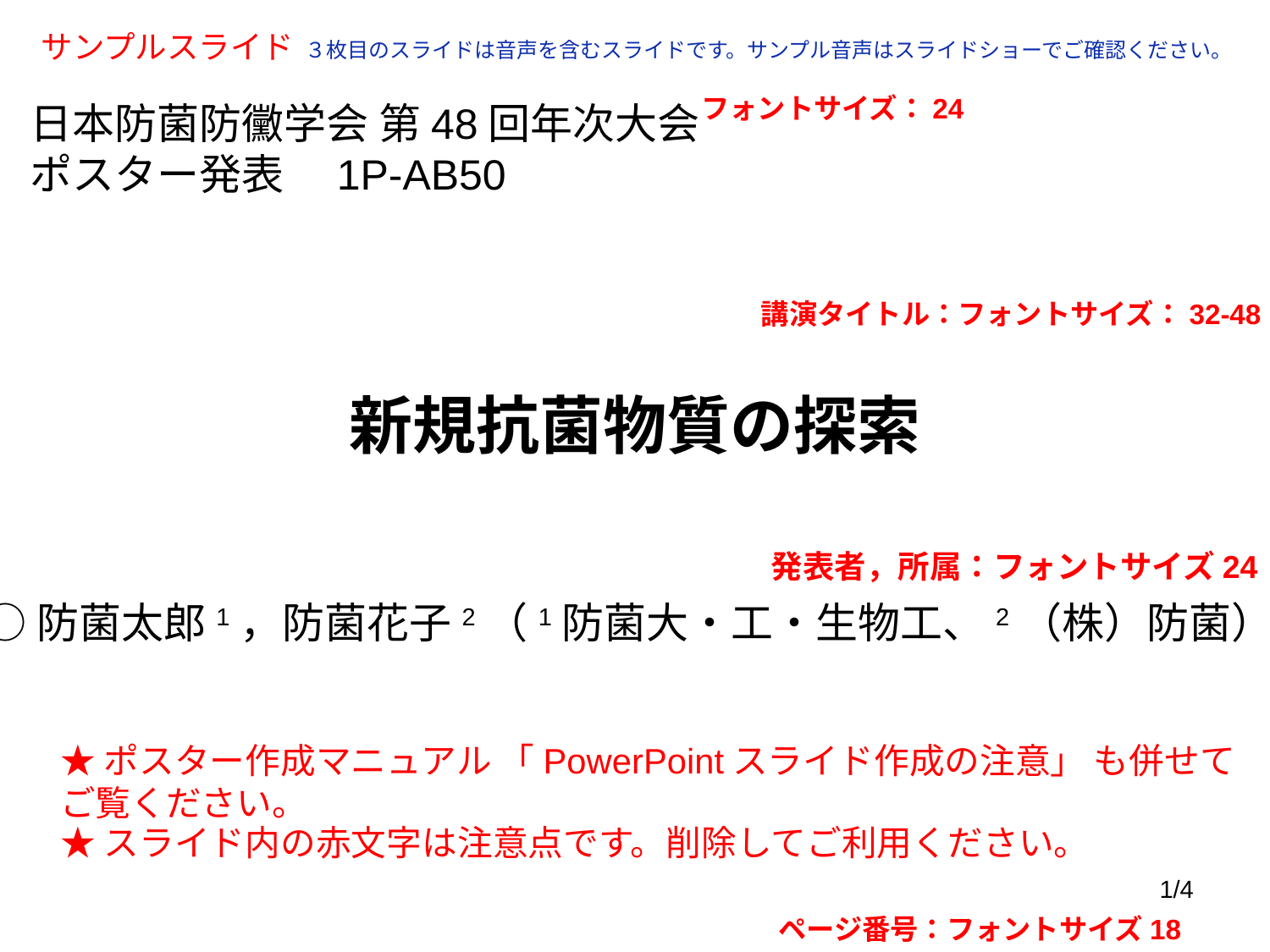

サンプルスライド
３枚目のスライドは音声を含むスライドです。サンプル音声はスライドショーでご確認ください。
フォントサイズ：24
日本防菌防黴学会 第48回年次大会
ポスター発表　1P-AB50
講演タイトル：フォントサイズ：32-48
# 新規抗菌物質の探索
発表者，所属：フォントサイズ24
○防菌太郎1，防菌花子2（1防菌大・工・生物工、2（株）防菌）
★ポスター作成マニュアル 「PowerPointスライド作成の注意」 も併せてご覧ください。
★スライド内の赤文字は注意点です。削除してご利用ください。
1/4
ページ番号：フォントサイズ18